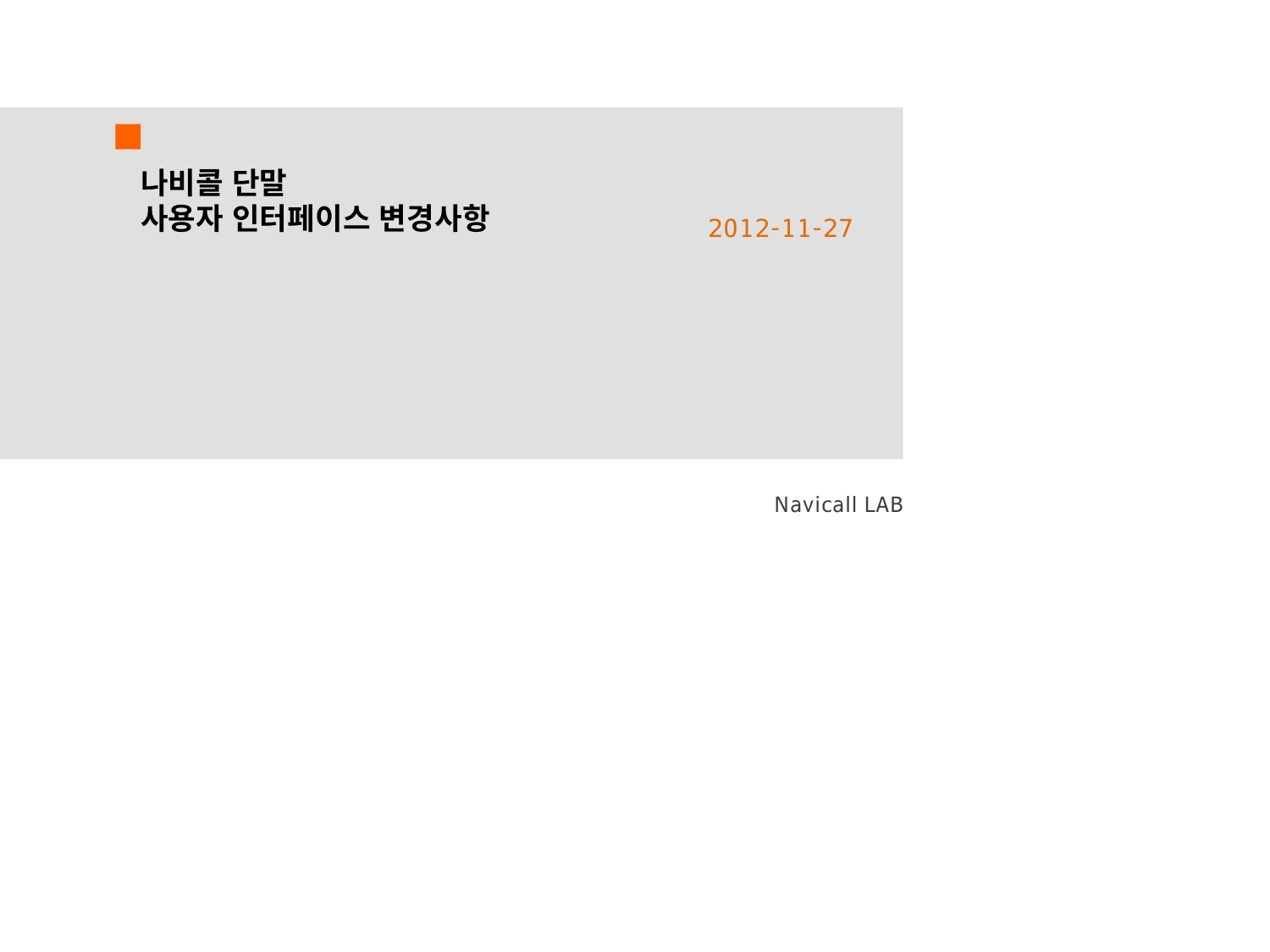

나비콜 단말
사용자 인터페이스 변경사항
2012-11-27
Navicall LAB